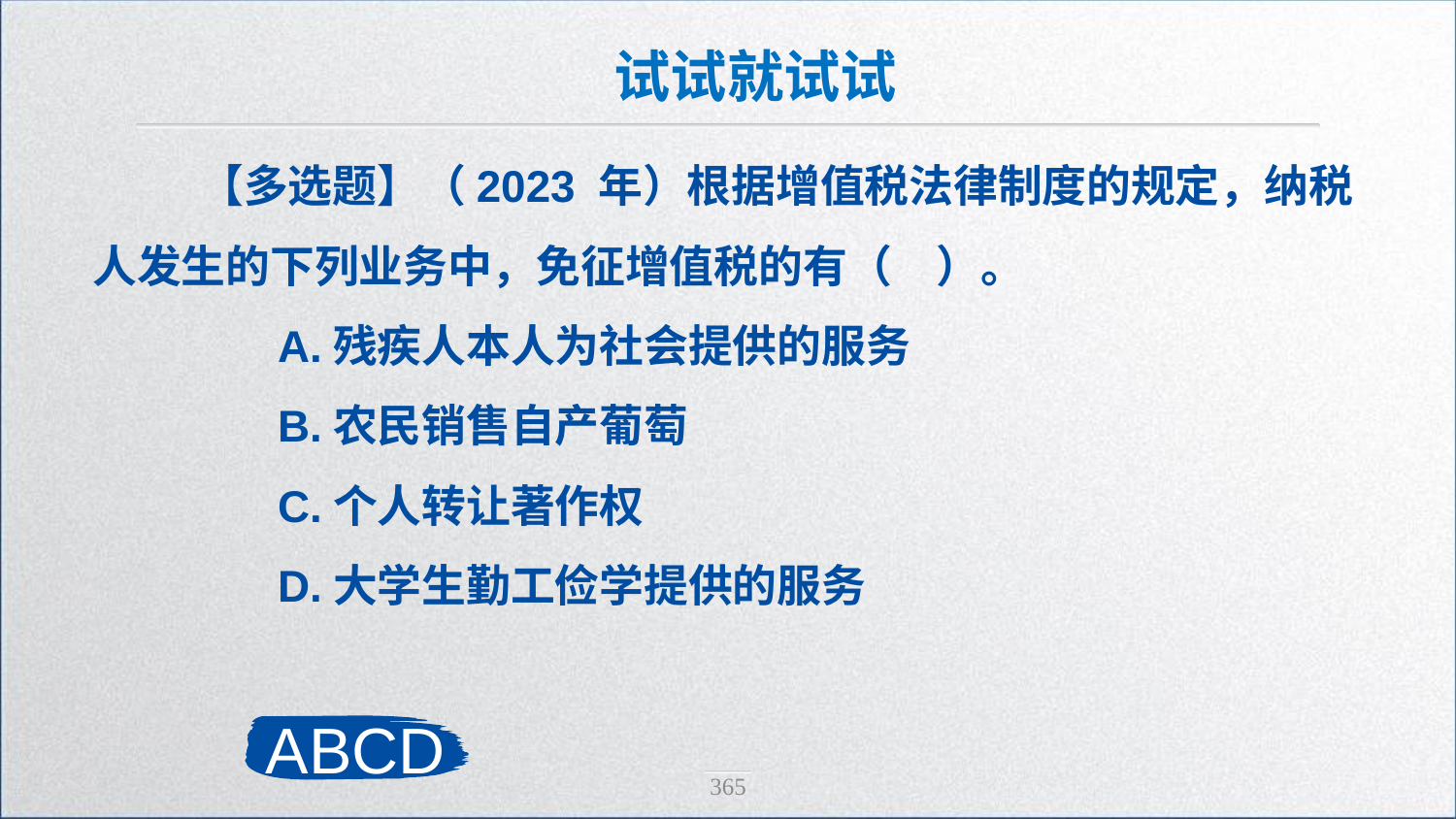

试试就试试
 【多选题】（2023 年）根据增值税法律制度的规定，纳税人发生的下列业务中，免征增值税的有（　）。
　　A.残疾人本人为社会提供的服务
　　B.农民销售自产葡萄
　　C.个人转让著作权
　　D.大学生勤工俭学提供的服务
ABCD

365